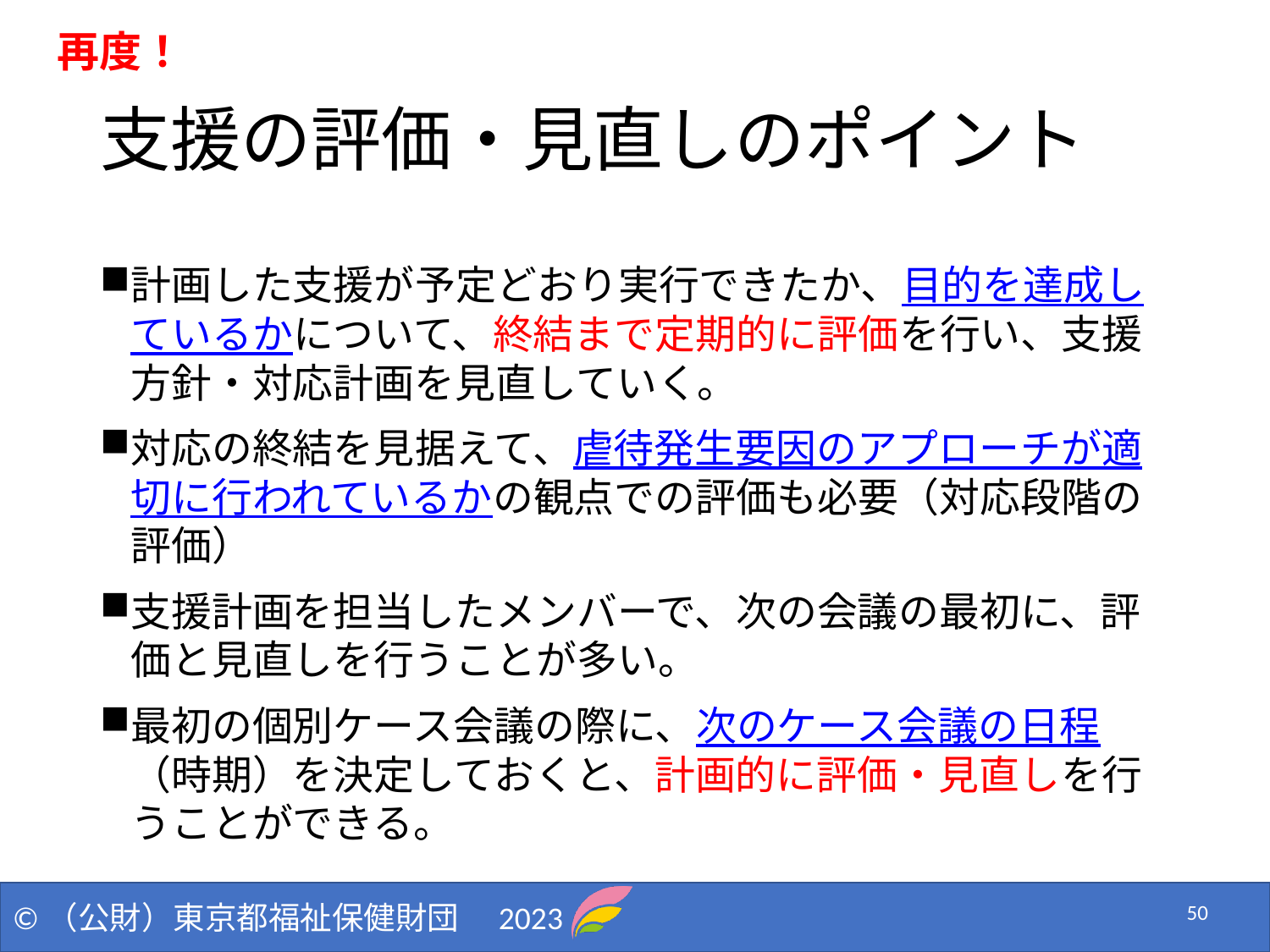

再度！
# 支援の評価・見直しのポイント
計画した支援が予定どおり実行できたか、目的を達成しているかについて、終結まで定期的に評価を行い、支援方針・対応計画を見直していく。
対応の終結を見据えて、虐待発生要因のアプローチが適切に行われているかの観点での評価も必要（対応段階の評価）
支援計画を担当したメンバーで、次の会議の最初に、評価と見直しを行うことが多い。
最初の個別ケース会議の際に、次のケース会議の日程（時期）を決定しておくと、計画的に評価・見直しを行うことができる。
50